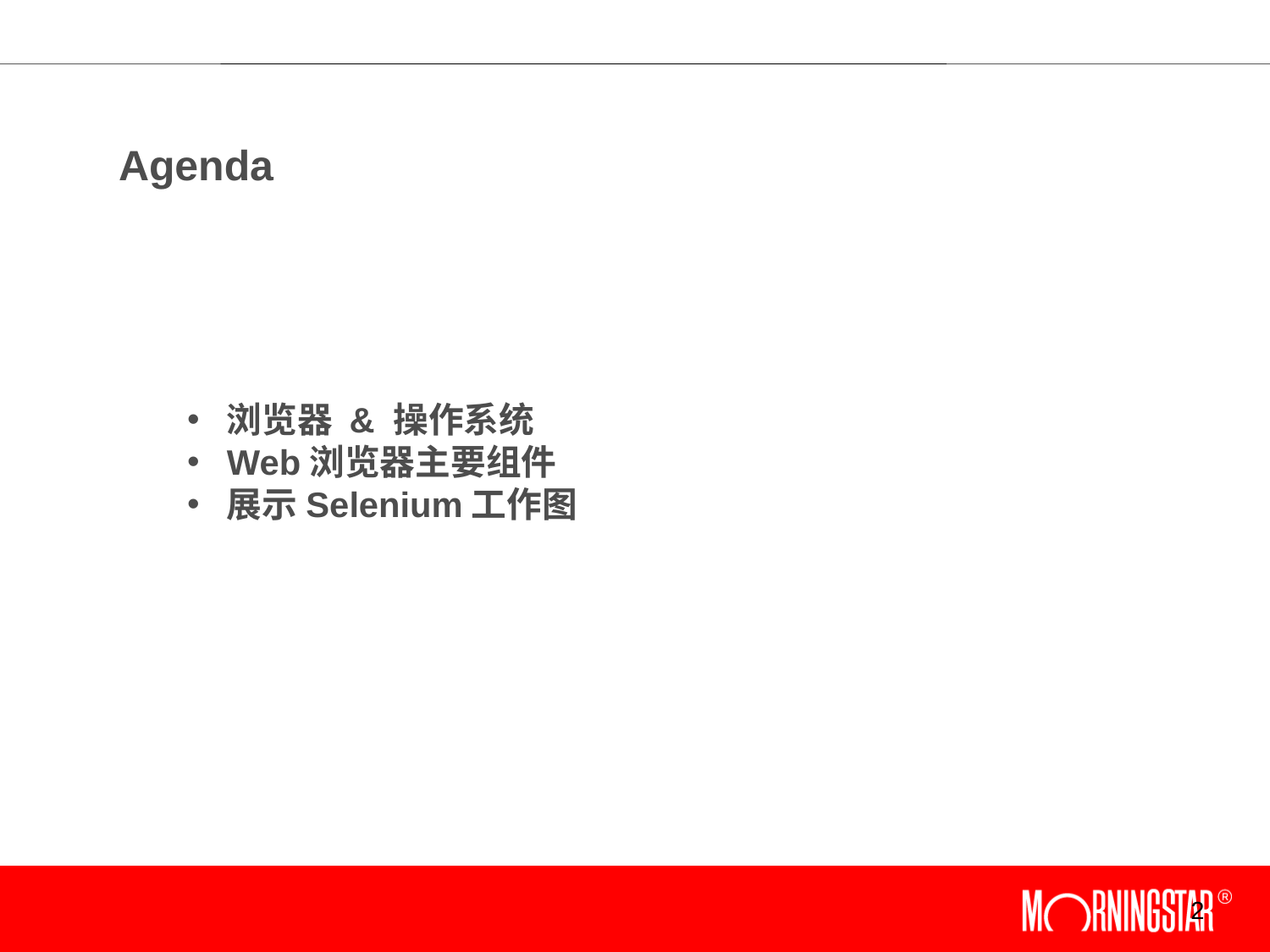

# Agenda
浏览器 & 操作系统
Web浏览器主要组件
展示Selenium工作图
2